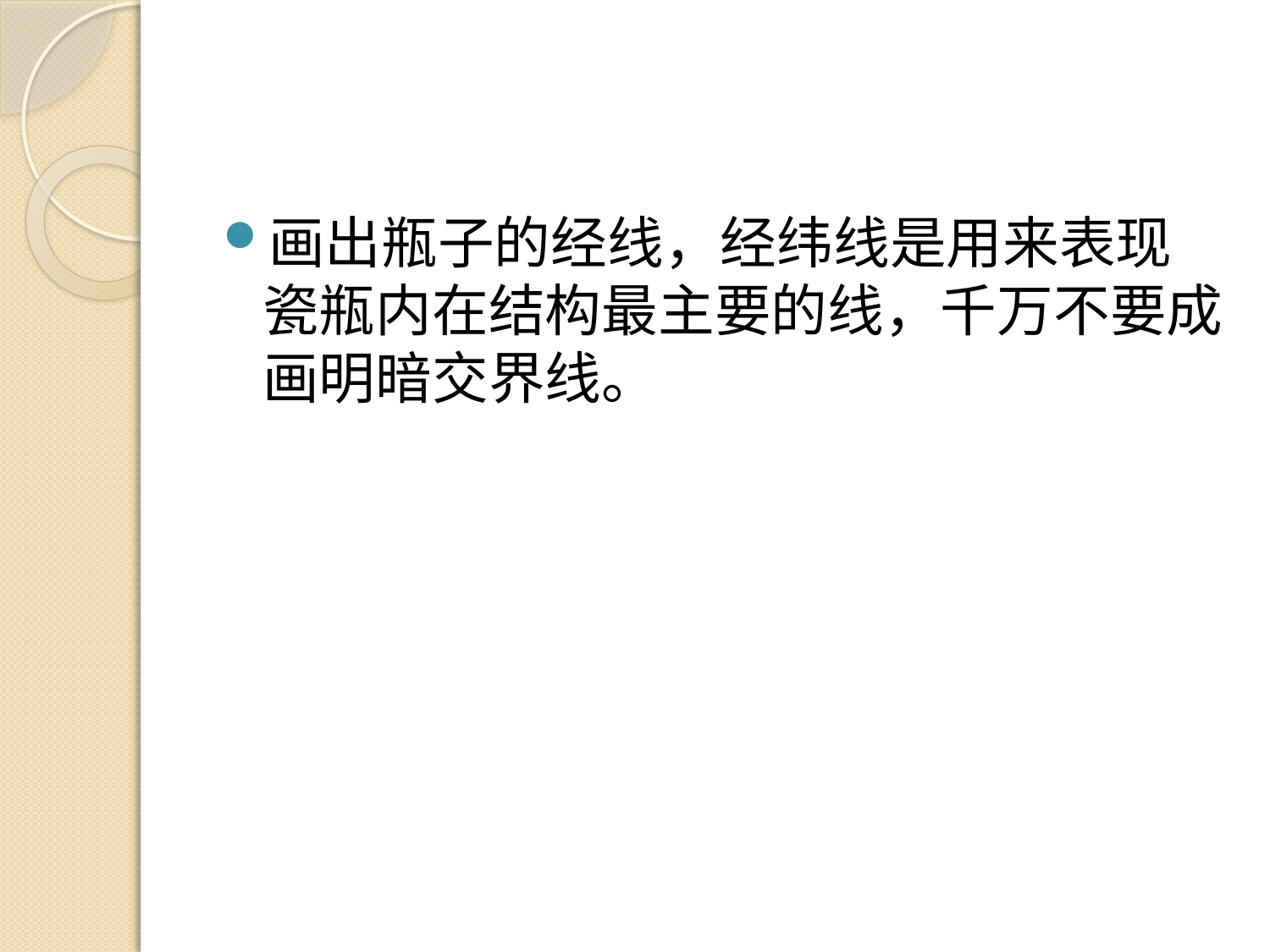

#
画出瓶子的经线，经纬线是用来表现瓷瓶内在结构最主要的线，千万不要成画明暗交界线。